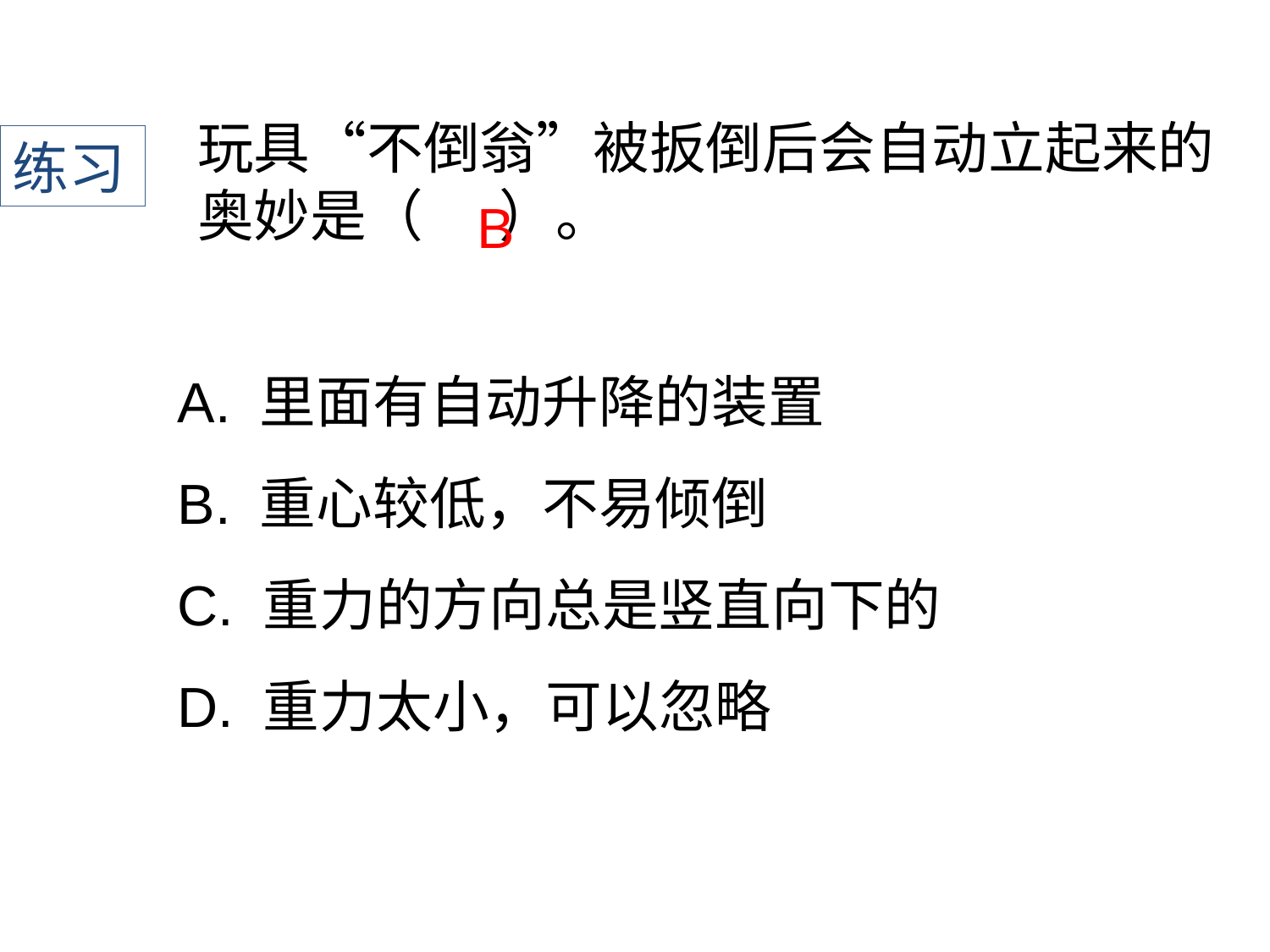

玩具“不倒翁”被扳倒后会自动立起来的奥妙是（      ）。
练习
B
A. 里面有自动升降的装置
B. 重心较低，不易倾倒
C. 重力的方向总是竖直向下的
D. 重力太小，可以忽略